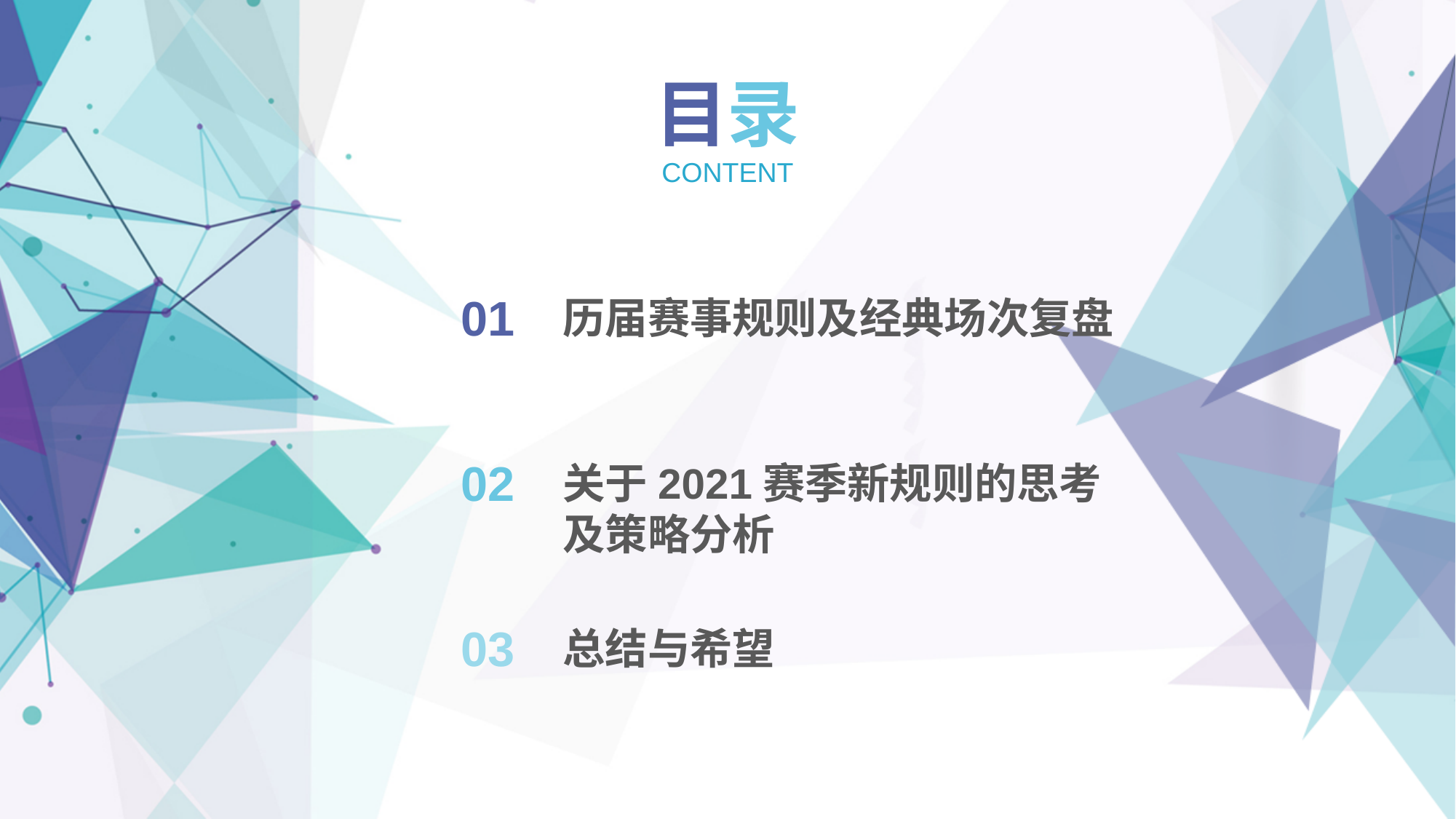

目录
CONTENT
01
历届赛事规则及经典场次复盘
02
关于2021赛季新规则的思考及策略分析
03
总结与希望